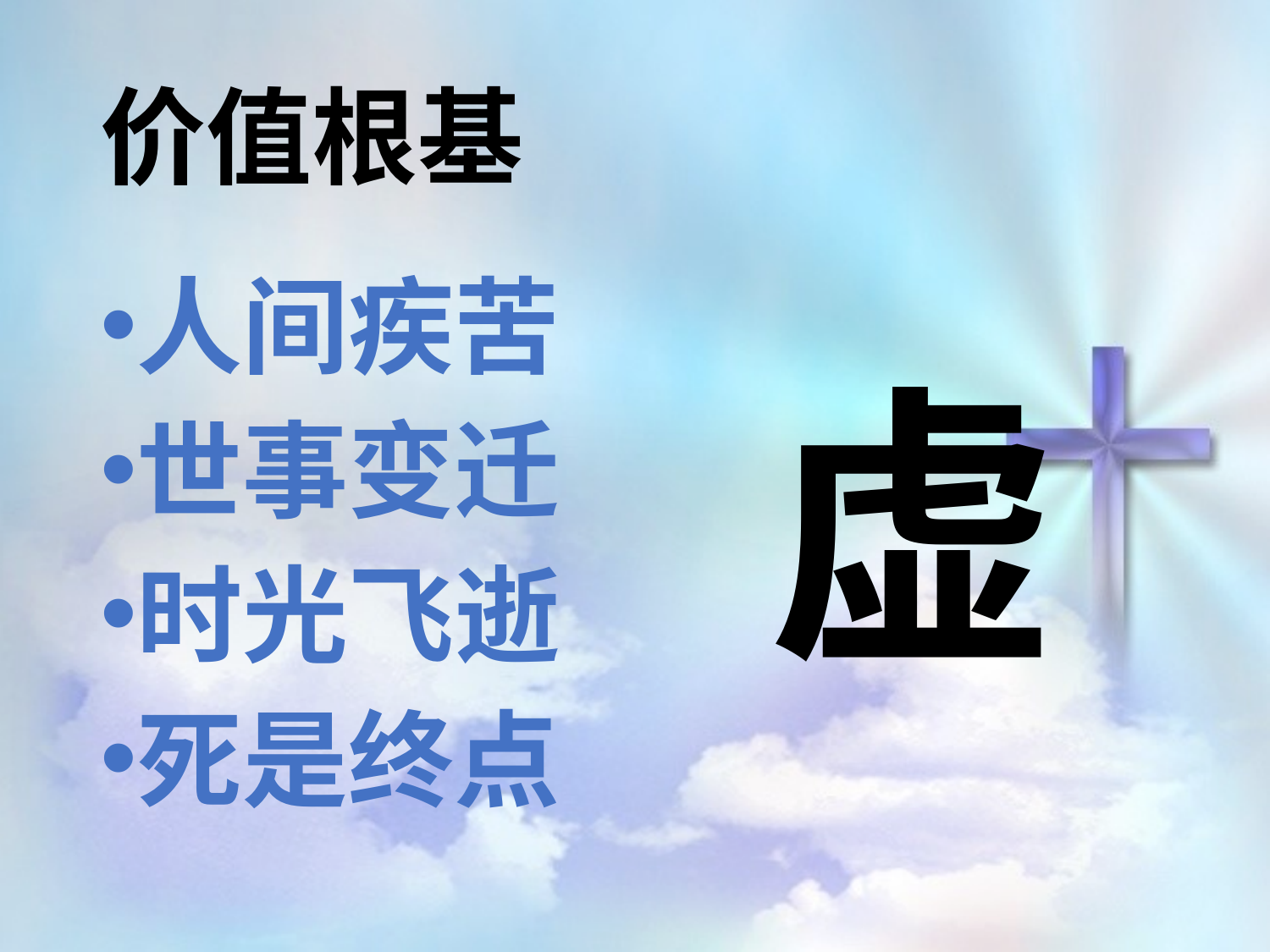

# 价值根基
人间疾苦
世事变迁
时光飞逝
死是终点

虚